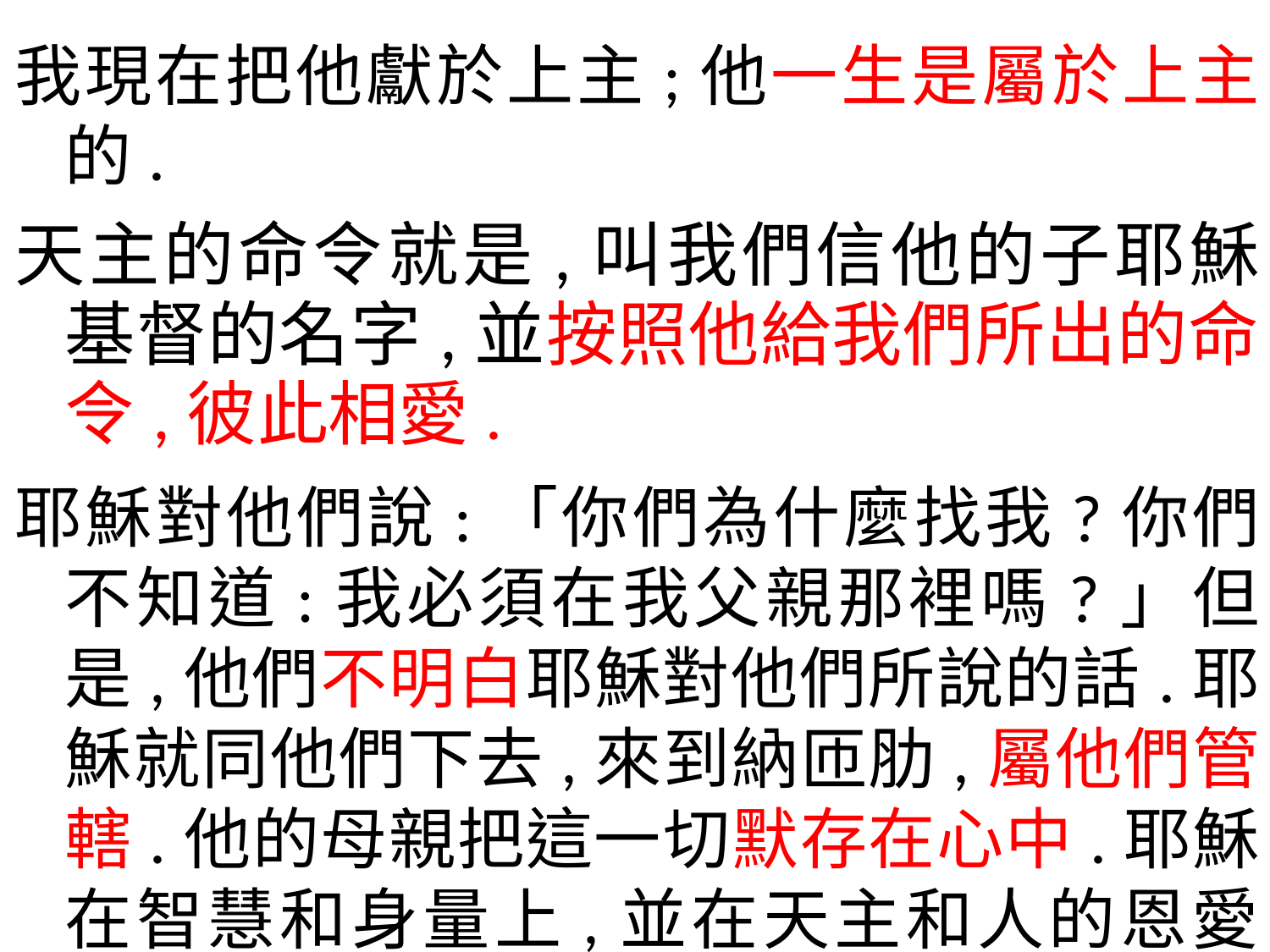

我現在把他獻於上主;他一生是屬於上主的.
天主的命令就是,叫我們信他的子耶穌基督的名字,並按照他給我們所出的命令,彼此相愛.
耶穌對他們說:「你們為什麼找我?你們不知道:我必須在我父親那裡嗎?」但是,他們不明白耶穌對他們所說的話.耶穌就同他們下去,來到納匝肋,屬他們管轄.他的母親把這一切默存在心中.耶穌在智慧和身量上,並在天主和人的恩愛上,漸漸增長.